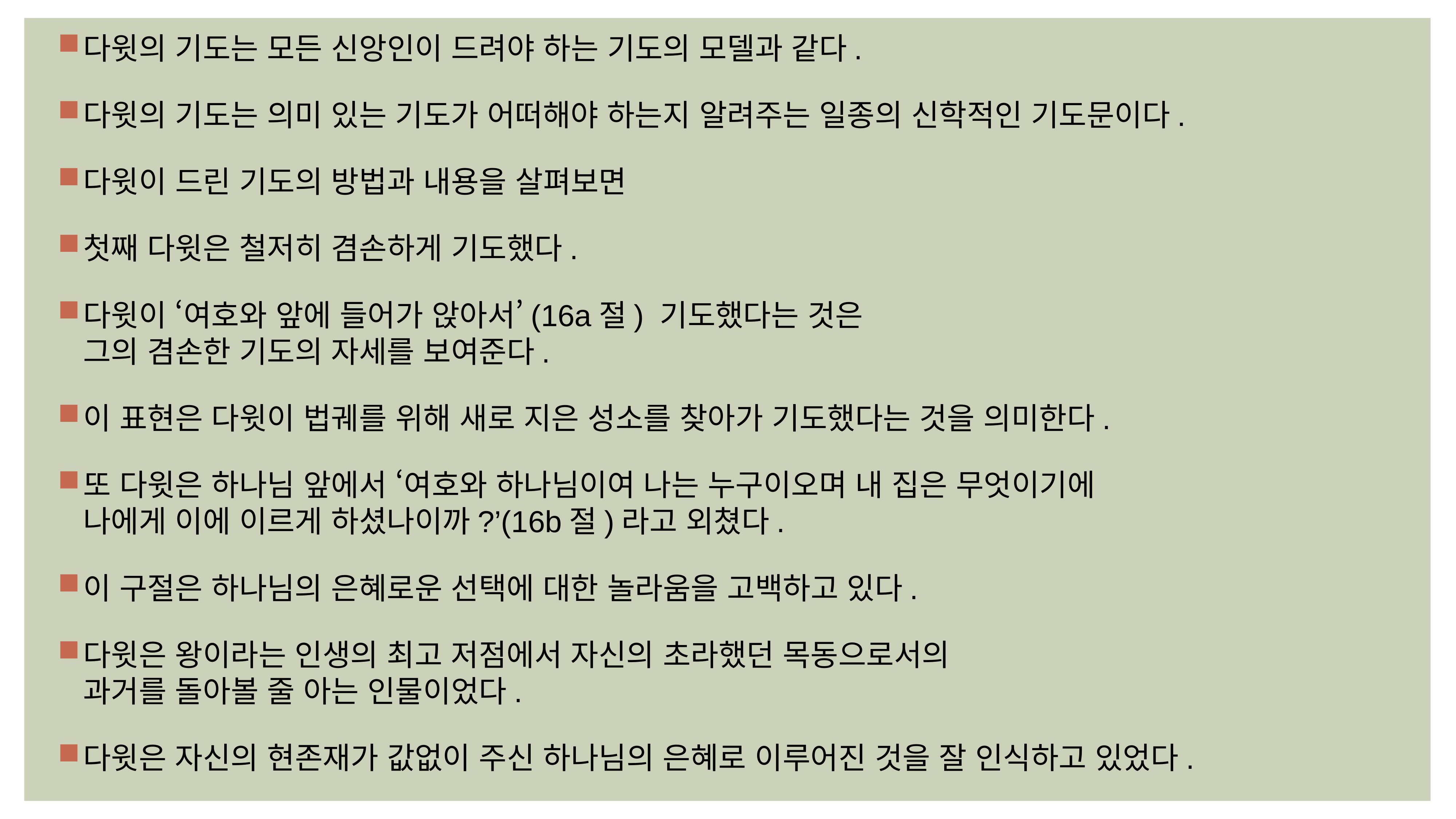

다윗의 기도는 모든 신앙인이 드려야 하는 기도의 모델과 같다.
다윗의 기도는 의미 있는 기도가 어떠해야 하는지 알려주는 일종의 신학적인 기도문이다.
다윗이 드린 기도의 방법과 내용을 살펴보면
첫째 다윗은 철저히 겸손하게 기도했다.
다윗이 ‘여호와 앞에 들어가 앉아서’(16a절) 기도했다는 것은
그의 겸손한 기도의 자세를 보여준다.
이 표현은 다윗이 법궤를 위해 새로 지은 성소를 찾아가 기도했다는 것을 의미한다.
또 다윗은 하나님 앞에서 ‘여호와 하나님이여 나는 누구이오며 내 집은 무엇이기에
나에게 이에 이르게 하셨나이까?’(16b절)라고 외쳤다.
이 구절은 하나님의 은혜로운 선택에 대한 놀라움을 고백하고 있다.
다윗은 왕이라는 인생의 최고 저점에서 자신의 초라했던 목동으로서의
과거를 돌아볼 줄 아는 인물이었다.
다윗은 자신의 현존재가 값없이 주신 하나님의 은혜로 이루어진 것을 잘 인식하고 있었다.